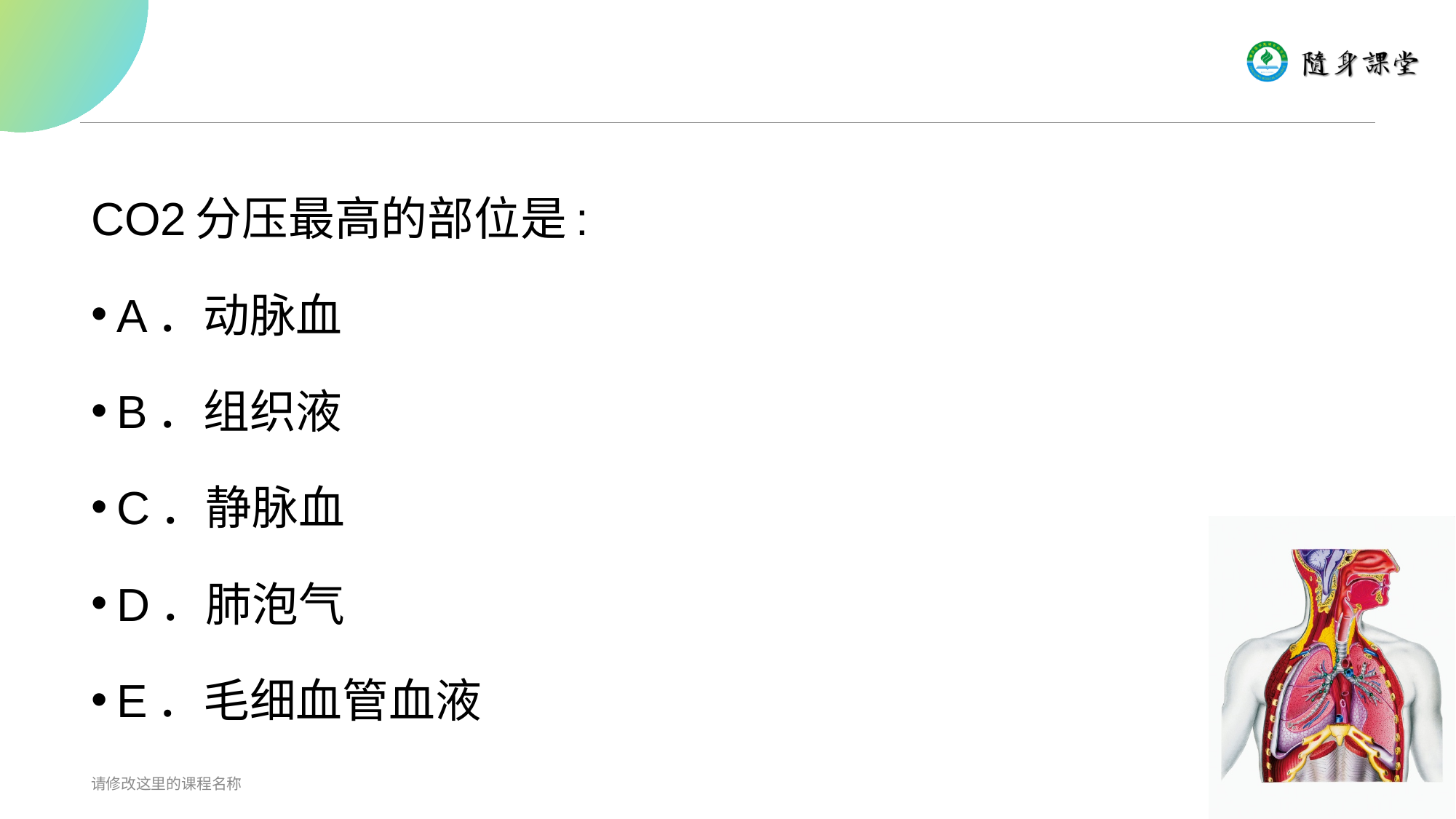

#
CO2分压最高的部位是:
A．动脉血
B．组织液
C．静脉血
D．肺泡气
E．毛细血管血液
请修改这里的课程名称
73